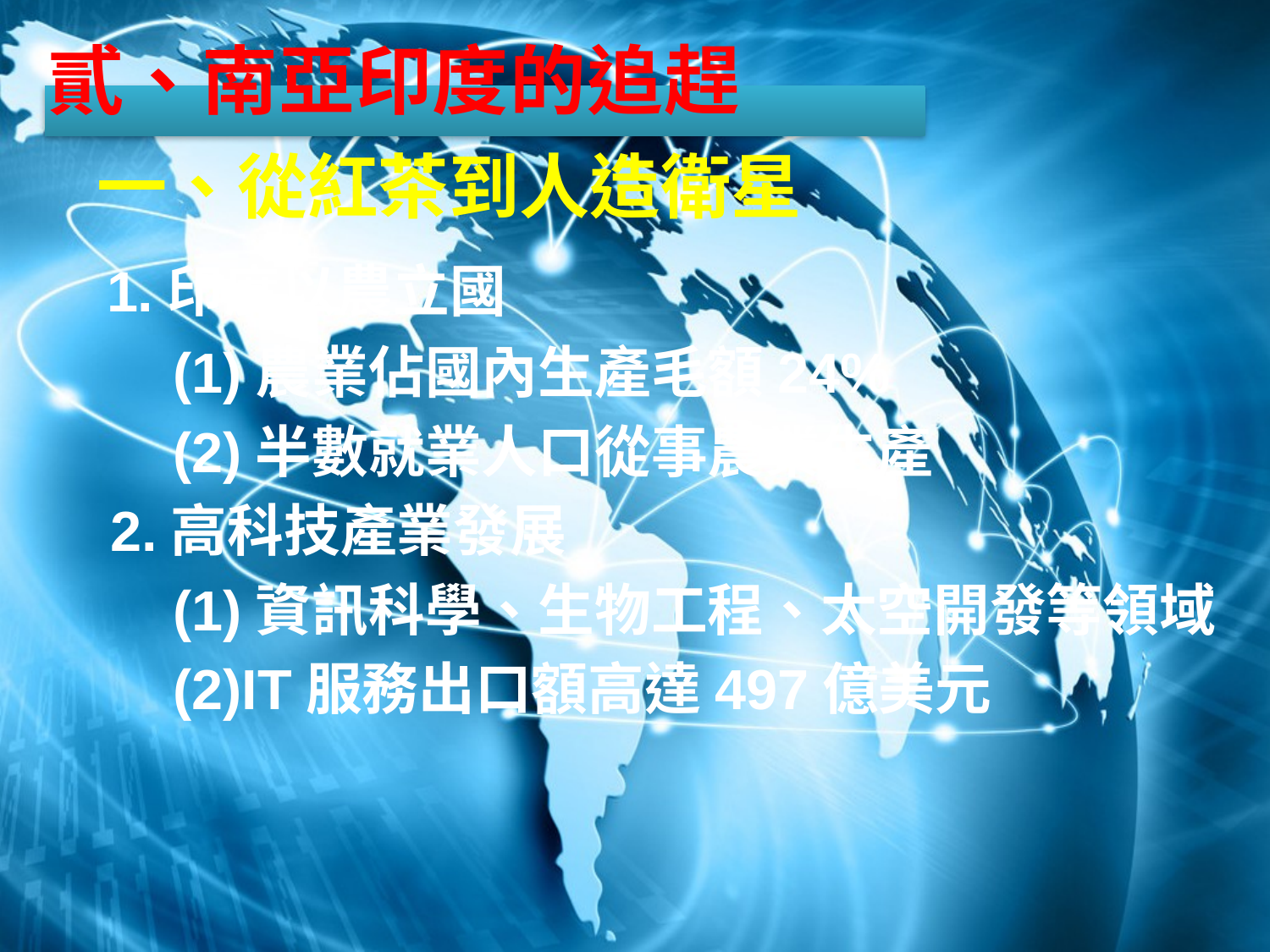

貳、南亞印度的追趕

  一、從紅茶到人造衛星
   1.印度以農立國
        (1)農業佔國內生產毛額24%
        (2)半數就業人口從事農業生產
    2.高科技產業發展
        (1)資訊科學、生物工程、太空開發等領域
        (2)IT服務出口額高達497億美元